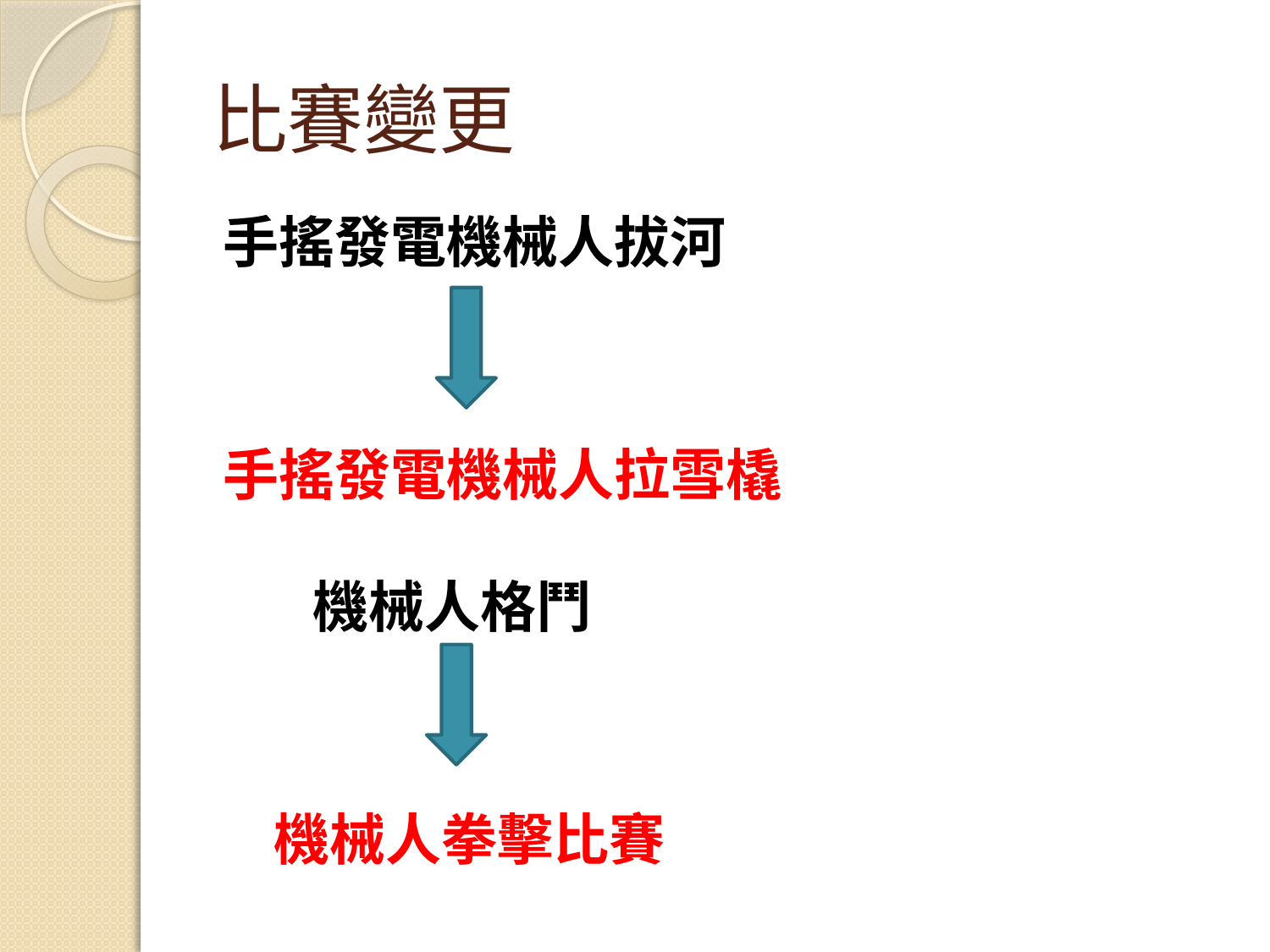

# 比賽變更
手搖發電機械人拔河

手搖發電機械人拉雪橇

	   機械人格鬥

   機械人拳擊比賽